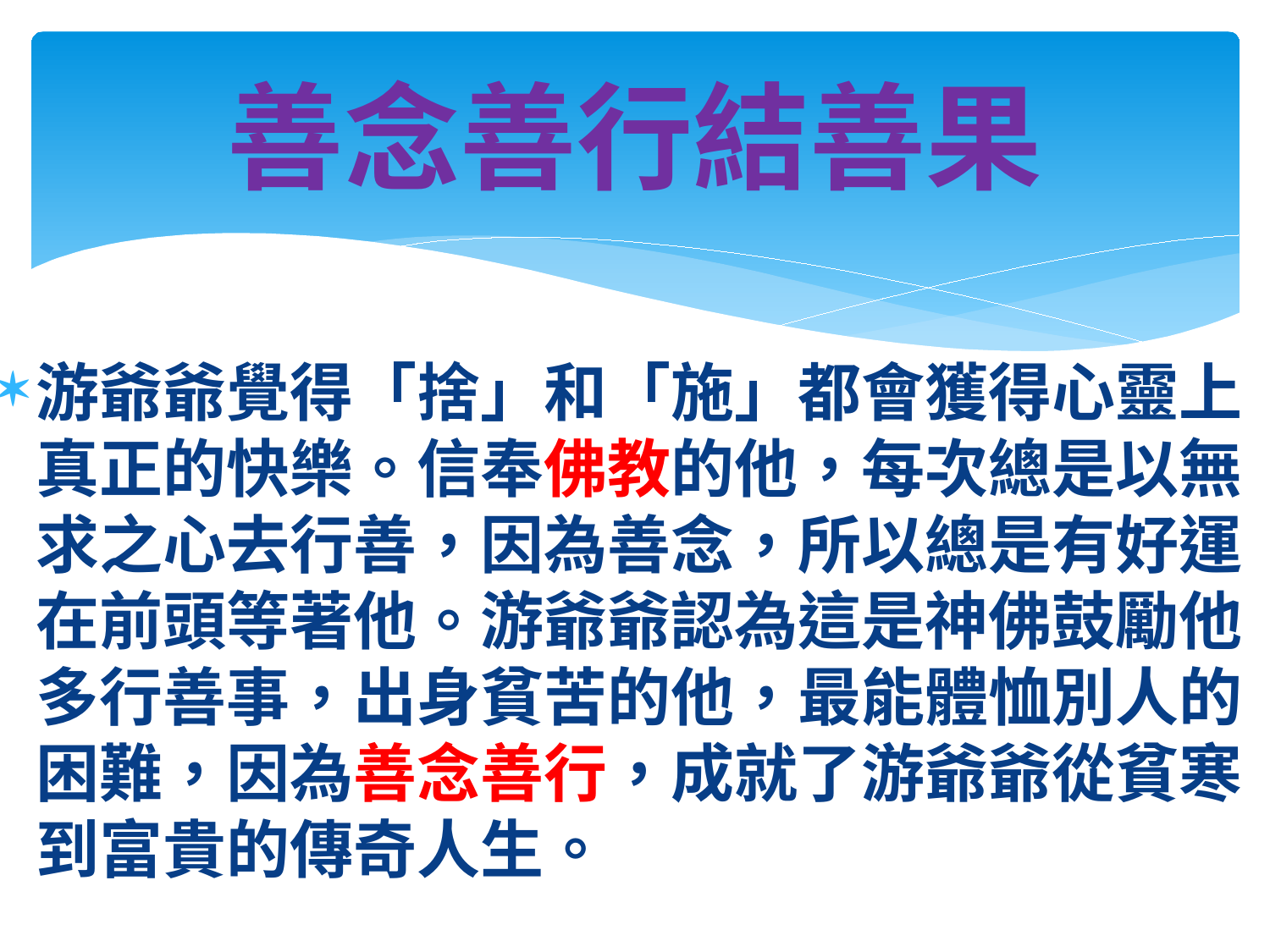

# 善念善行結善果
游爺爺覺得「捨」和「施」都會獲得心靈上真正的快樂。信奉佛教的他，每次總是以無求之心去行善，因為善念，所以總是有好運在前頭等著他。游爺爺認為這是神佛鼓勵他多行善事，出身貧苦的他，最能體恤別人的困難，因為善念善行，成就了游爺爺從貧寒到富貴的傳奇人生。